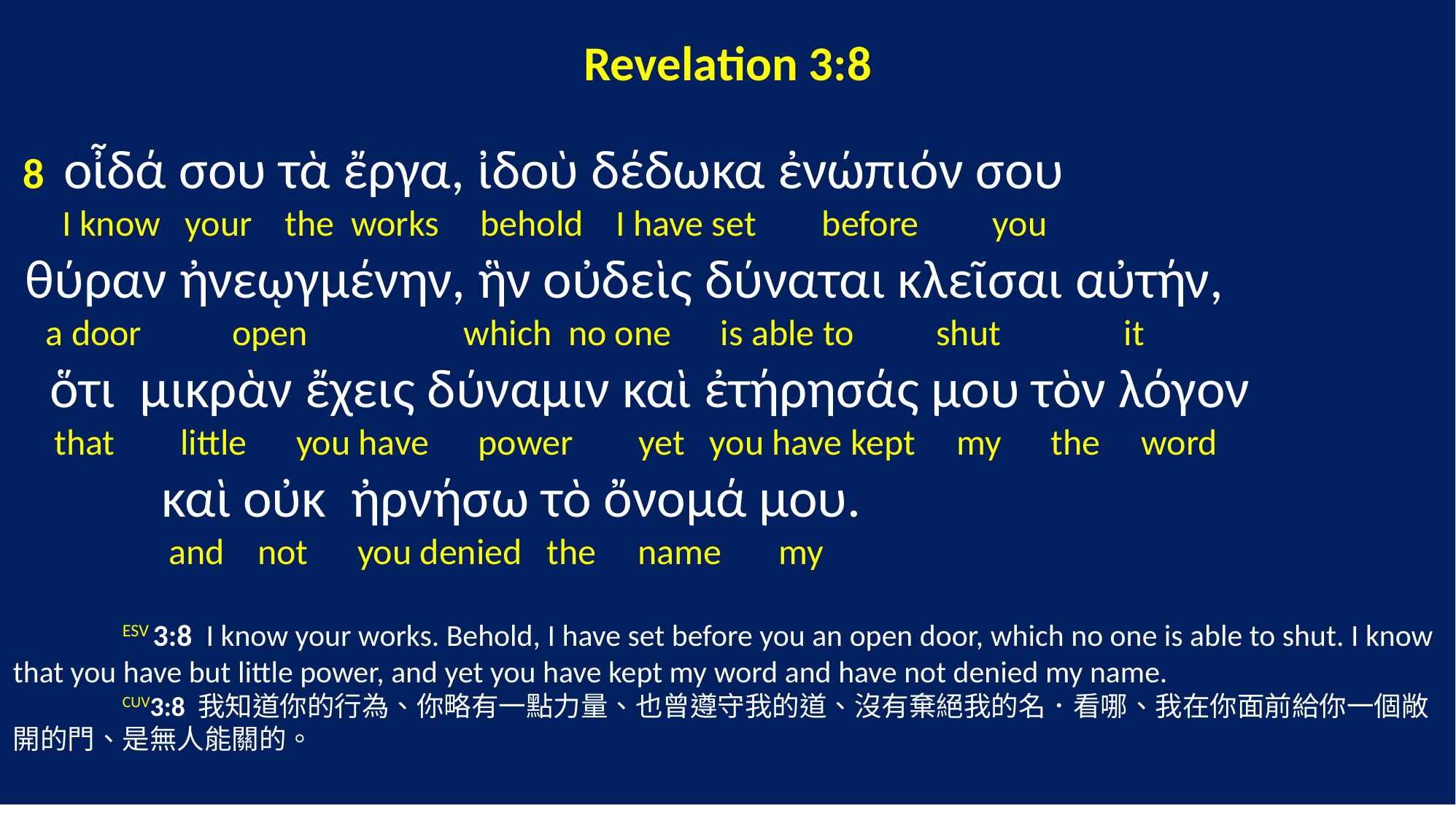

Revelation 3:8

 8  οἶδά σου τὰ ἔργα, ἰδοὺ δέδωκα ἐνώπιόν σου
      I know   your    the  works     behold    I have set        before         you
 θύραν ἠνεῳγμένην, ἣν οὐδεὶς δύναται κλεῖσαι αὐτήν,
    a door           open                   which  no one      is able to          shut               it
   ὅτι  μικρὰν ἔχεις δύναμιν καὶ ἐτήρησάς μου τὸν λόγον
     that        little      you have      power        yet   you have kept     my      the     word
            καὶ οὐκ  ἠρνήσω τὸ ὄνομά μου.
                   and    not      you denied   the     name       my

	ESV 3:8  I know your works. Behold, I have set before you an open door, which no one is able to shut. I know that you have but little power, and yet you have kept my word and have not denied my name.
	CUV3:8 我知道你的行為、你略有一點力量、也曾遵守我的道、沒有棄絕我的名．看哪、我在你面前給你一個敞開的門、是無人能關的。